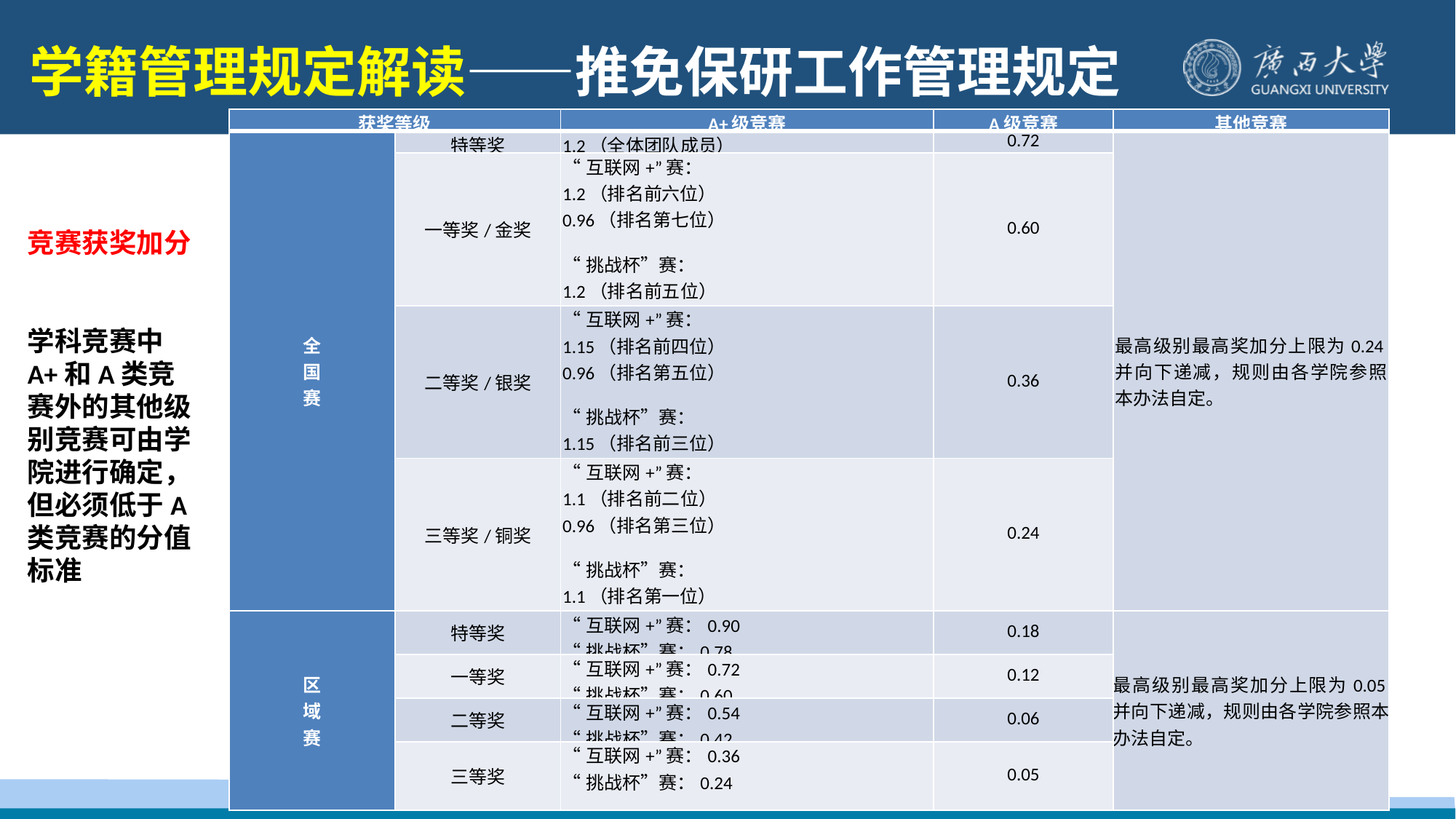

学籍管理规定解读——推免保研工作管理规定
| 获奖等级 |  | A+级竞赛 | A级竞赛 | 其他竞赛 |
| --- | --- | --- | --- | --- |
| 全 国 赛 | 特等奖 | 1.2（全体团队成员） | 0.72 | 最高级别最高奖加分上限为0.24并向下递减，规则由各学院参照本办法自定。 |
|  | 一等奖/金奖 | “互联网+”赛： 1.2（排名前六位） 0.96（排名第七位）   “挑战杯”赛： 1.2（排名前五位） 0.90（排名第六位） | 0.60 |  |
|  | 二等奖/银奖 | “互联网+”赛： 1.15（排名前四位） 0.96（排名第五位）   “挑战杯”赛： 1.15（排名前三位） 0.90（排名第四位） | 0.36 |  |
|  | 三等奖/铜奖 | “互联网+”赛： 1.1（排名前二位） 0.96（排名第三位）   “挑战杯”赛： 1.1（排名第一位） 0.90（排名第二位） | 0.24 |  |
| 区 域 赛 | 特等奖 | “互联网+”赛：0.90 “挑战杯”赛：0.78 | 0.18 | 最高级别最高奖加分上限为0.05并向下递减，规则由各学院参照本办法自定。 |
|  | 一等奖 | “互联网+”赛：0.72 “挑战杯”赛：0.60 | 0.12 |  |
|  | 二等奖 | “互联网+”赛：0.54 “挑战杯”赛：0.42 | 0.06 |  |
|  | 三等奖 | “互联网+”赛：0.36 “挑战杯”赛：0.24 | 0.05 |  |
竞赛获奖加分

学科竞赛中A+和A类竞赛外的其他级别竞赛可由学院进行确定，但必须低于A类竞赛的分值标准